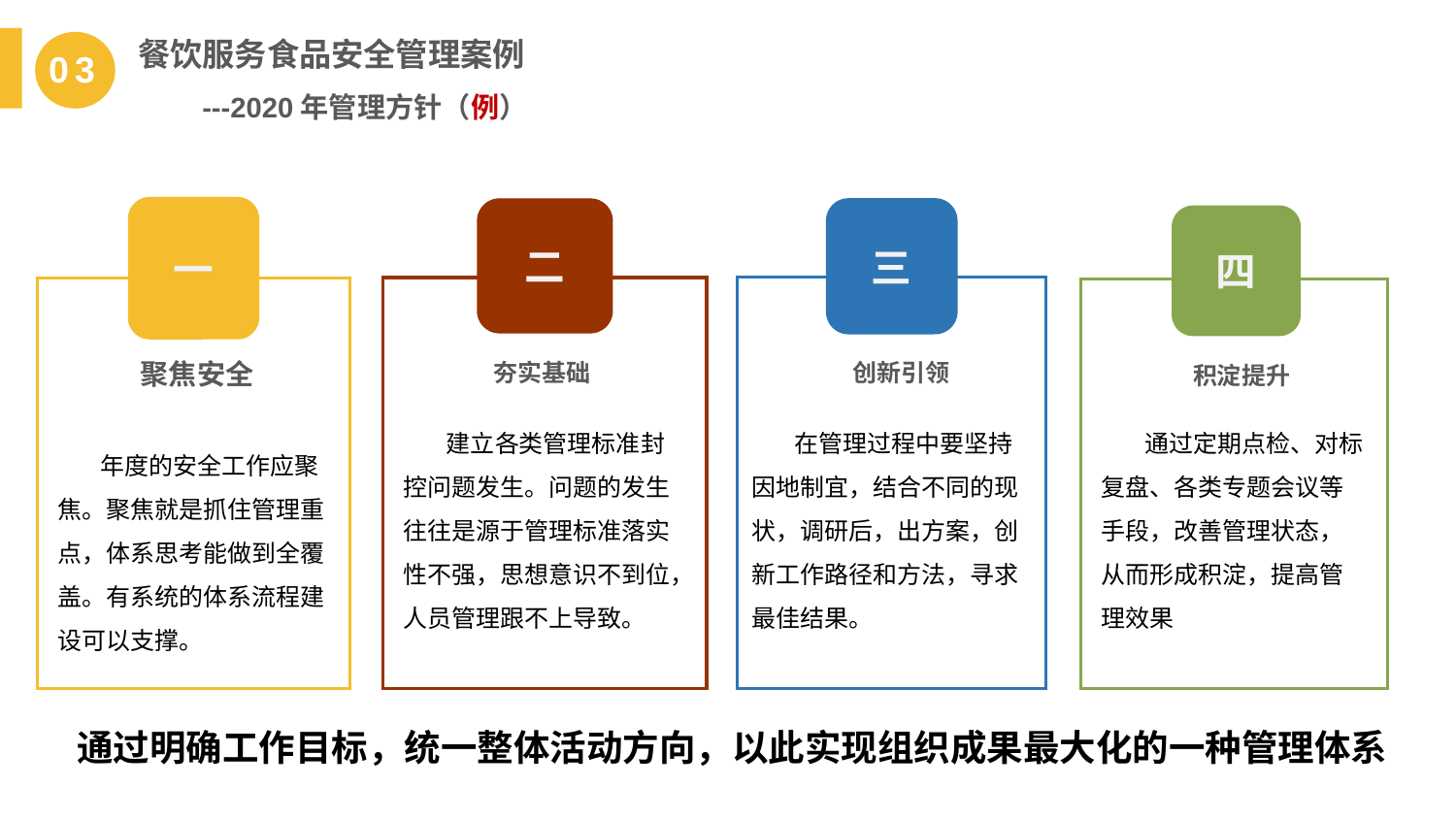

餐饮服务食品安全管理案例
        ---2020年管理方针（例）

03
一

聚焦安全
       年度的安全工作应聚焦。聚焦就是抓住管理重点，体系思考能做到全覆盖。有系统的体系流程建设可以支撑。
二

夯实基础
       建立各类管理标准封控问题发生。问题的发生往往是源于管理标准落实性不强，思想意识不到位，人员管理跟不上导致。
三

创新引领
       在管理过程中要坚持因地制宜，结合不同的现状，调研后，出方案，创新工作路径和方法，寻求最佳结果。
四

积淀提升
       通过定期点检、对标复盘、各类专题会议等手段，改善管理状态，从而形成积淀，提高管理效果
  通过明确工作目标，统一整体活动方向，以此实现组织成果最大化的一种管理体系